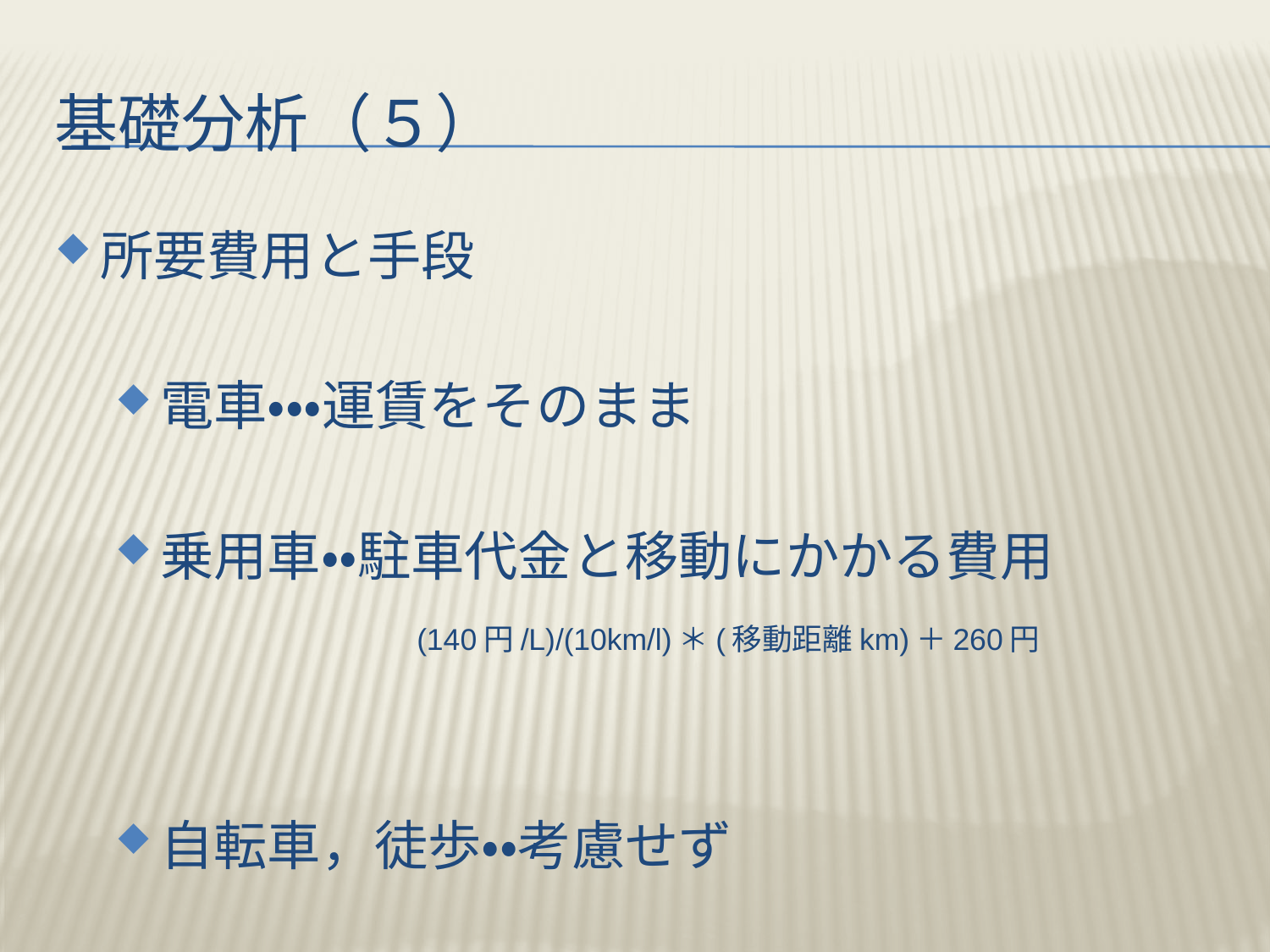

# 基礎分析（５）
所要費用と手段

電車・・・運賃をそのまま

乗用車・・駐車代金と移動にかかる費用
(140円/L)/(10km/l)＊(移動距離km)＋260円

自転車，徒歩・・考慮せず